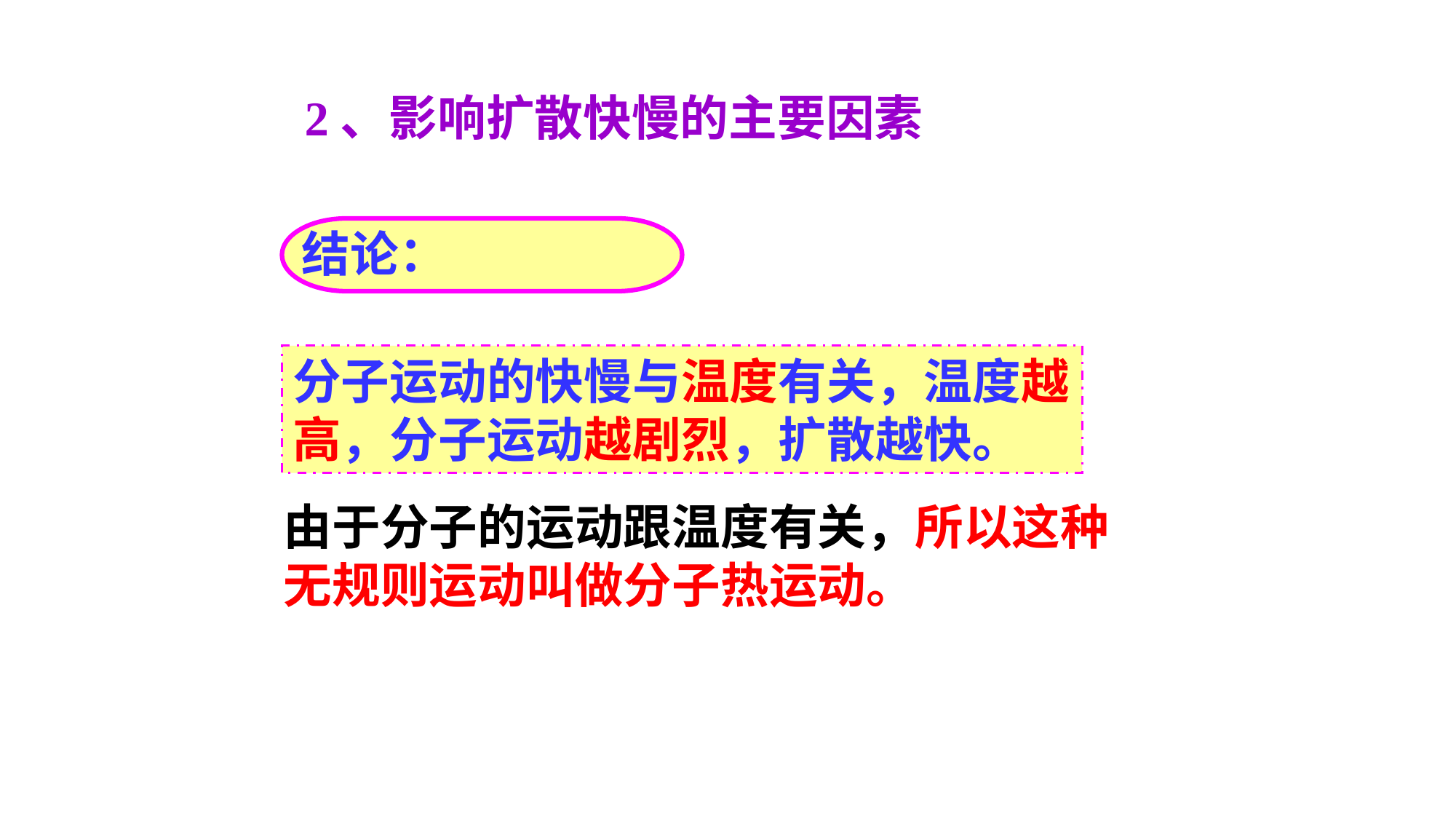

2、影响扩散快慢的主要因素

结论：
分子运动的快慢与温度有关，温度越高，分子运动越剧烈，扩散越快。
由于分子的运动跟温度有关，所以这种无规则运动叫做分子热运动。